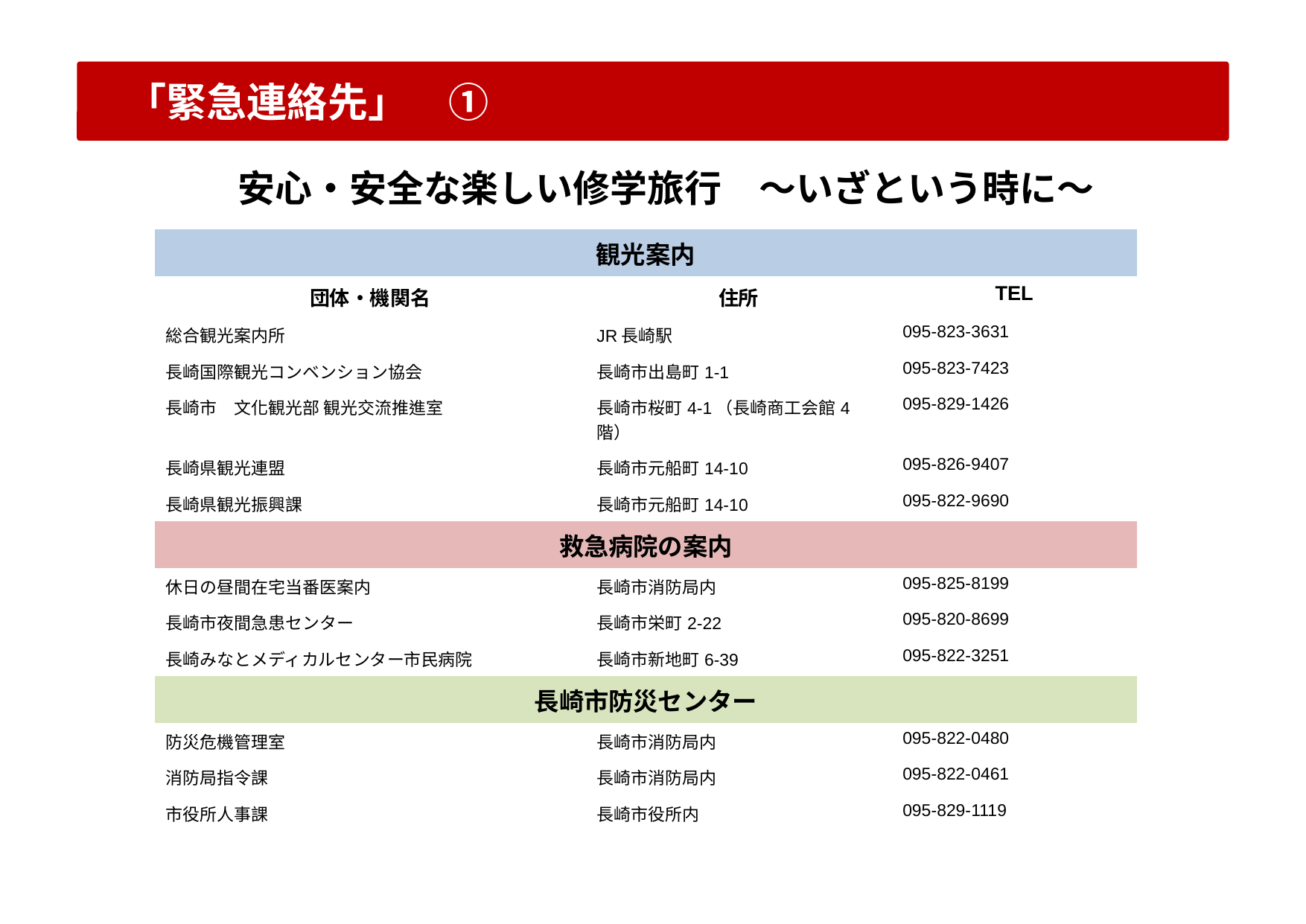

「緊急連絡先」　①
安心・安全な楽しい修学旅行　～いざという時に～
| 観光案内 |  |  |
| --- | --- | --- |
| 団体・機関名 | 住所 | TEL |
| 総合観光案内所 | JR長崎駅 | 095-823-3631 |
| 長崎国際観光コンベンション協会 | 長崎市出島町1-1 | 095-823-7423 |
| 長崎市　文化観光部 観光交流推進室 | 長崎市桜町4-1（長崎商工会館4階） | 095-829-1426 |
| 長崎県観光連盟 | 長崎市元船町14-10 | 095-826-9407 |
| 長崎県観光振興課 | 長崎市元船町14-10 | 095-822-9690 |
| 救急病院の案内 |  |  |
| 休日の昼間在宅当番医案内 | 長崎市消防局内 | 095-825-8199 |
| 長崎市夜間急患センター | 長崎市栄町2-22 | 095-820-8699 |
| 長崎みなとメディカルセンター市民病院 | 長崎市新地町6-39 | 095-822-3251 |
| 長崎市防災センター |  |  |
| 防災危機管理室 | 長崎市消防局内 | 095-822-0480 |
| 消防局指令課 | 長崎市消防局内 | 095-822-0461 |
| 市役所人事課 | 長崎市役所内 | 095-829-1119 |